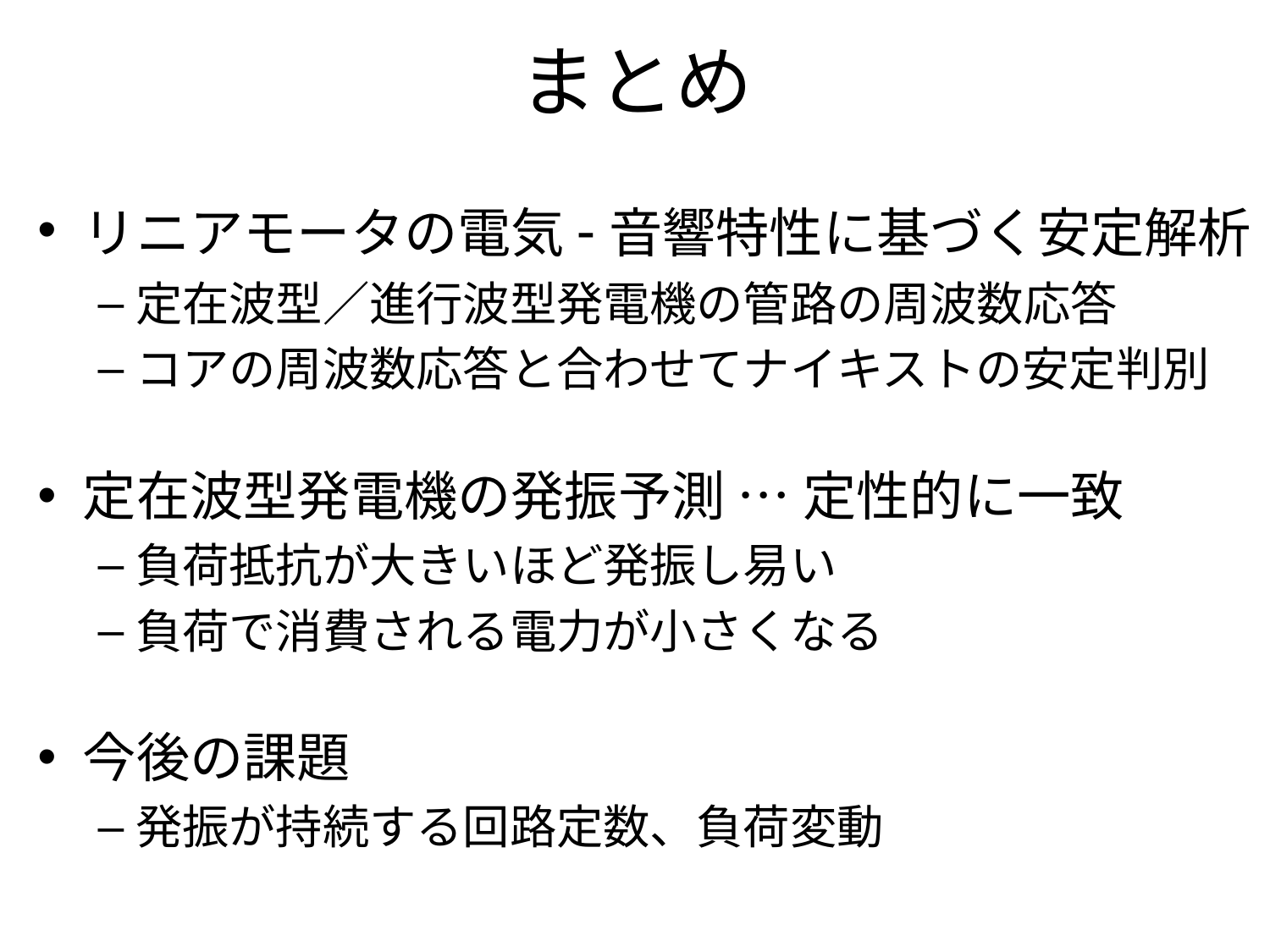

# まとめ
リニアモータの電気-音響特性に基づく安定解析
定在波型／進行波型発電機の管路の周波数応答
コアの周波数応答と合わせてナイキストの安定判別

定在波型発電機の発振予測 … 定性的に一致
負荷抵抗が大きいほど発振し易い
負荷で消費される電力が小さくなる

今後の課題
発振が持続する回路定数、負荷変動